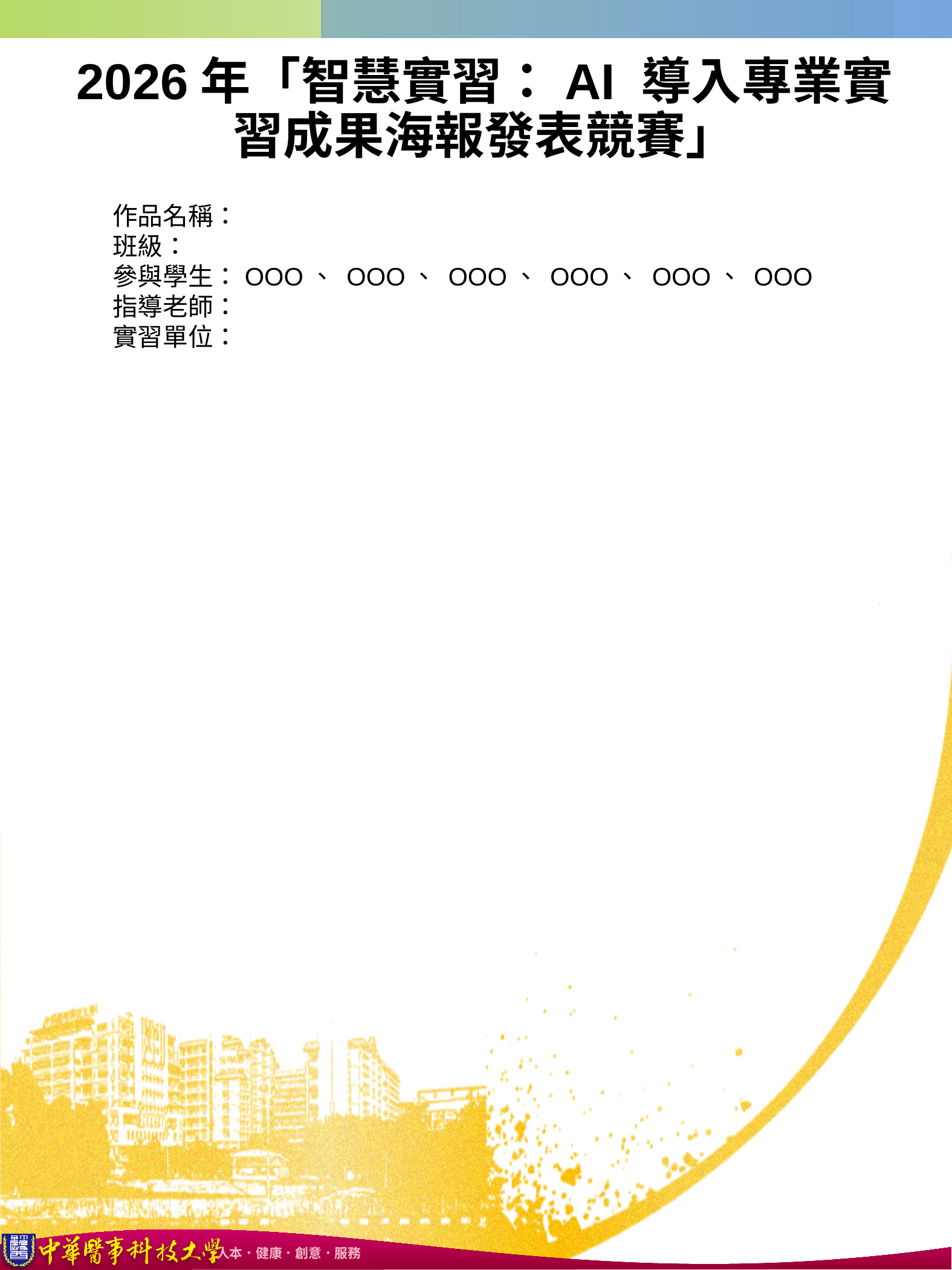

# 2026年「智慧實習：AI 導入專業實習成果海報發表競賽」
重要需知：
(1)規格以A0為限(84*120cm)。

(2)海報中照片檔建議至少100-300dpi大小，以免印出失真。

(3)海報統一使用此版本，由主辦單位統一輸出。

作品名稱：
班級：
參與學生：OOO、 OOO、 OOO、 OOO、 OOO、 OOO
指導老師：
實習單位：